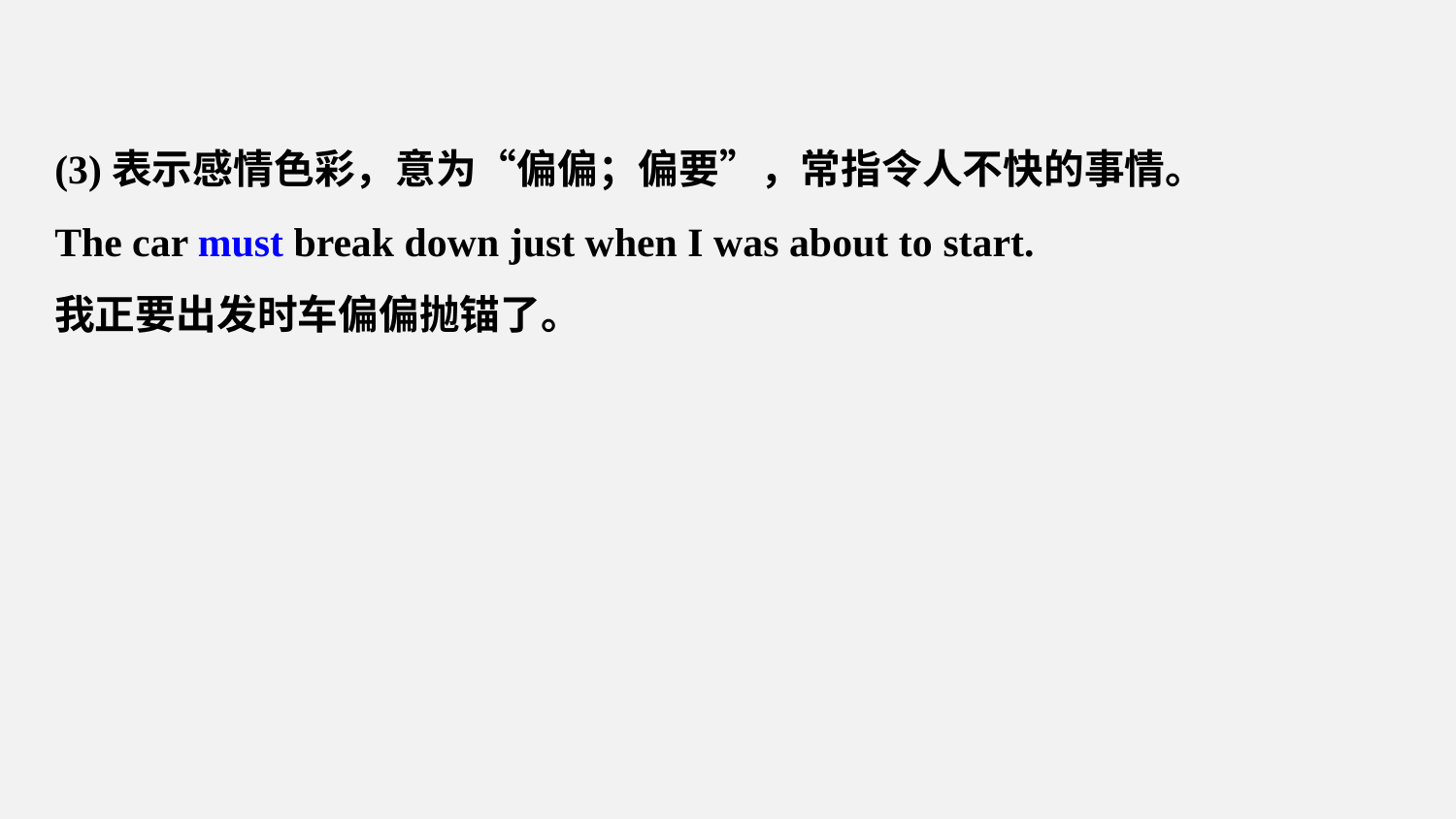

(3)表示感情色彩，意为“偏偏；偏要”，常指令人不快的事情。
The car must break down just when I was about to start.
我正要出发时车偏偏抛锚了。